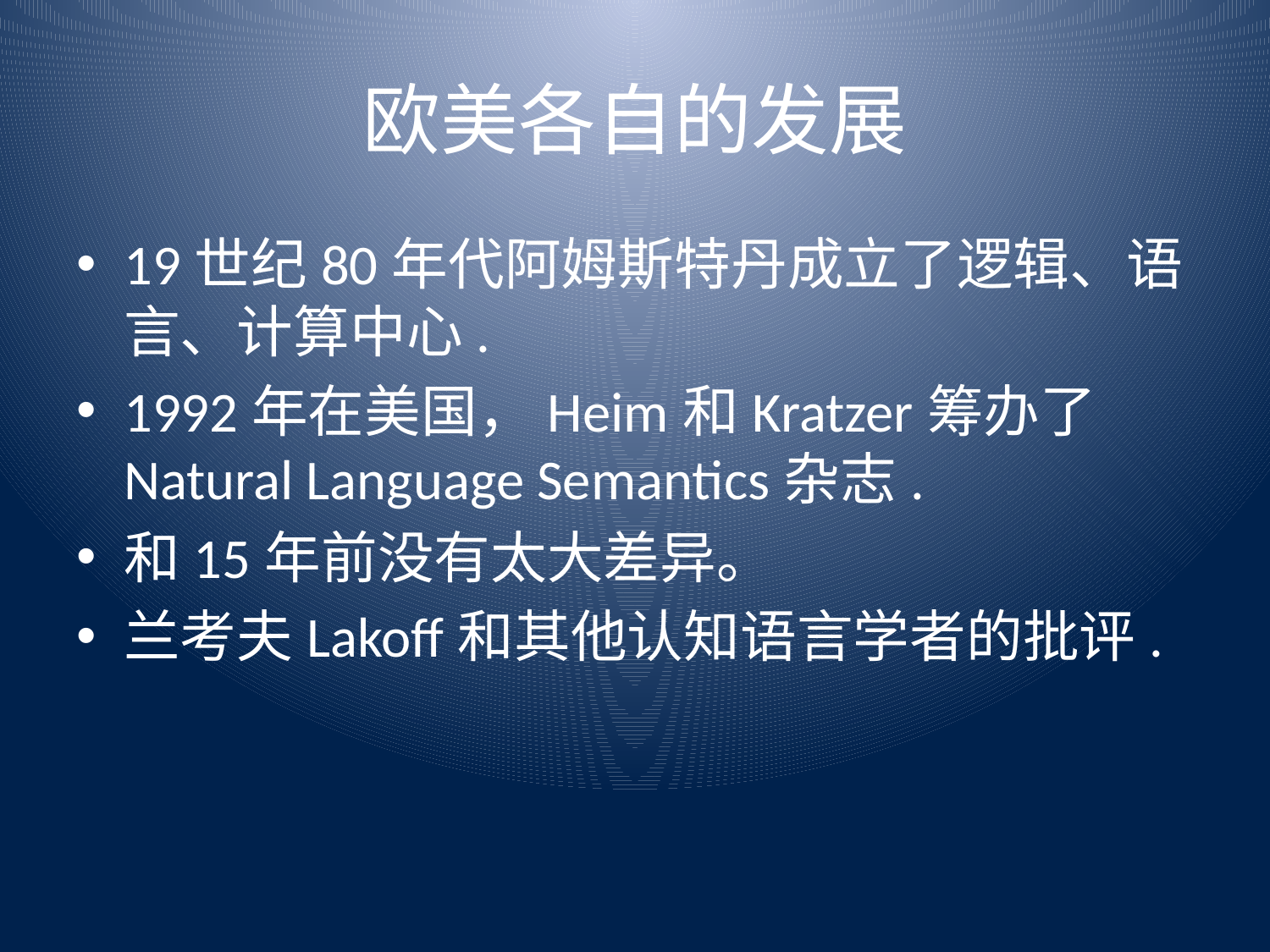

# 欧美各自的发展
19世纪80年代阿姆斯特丹成立了逻辑、语言、计算中心.
1992年在美国，Heim和Kratzer筹办了Natural Language Semantics杂志.
和15年前没有太大差异。
兰考夫Lakoff和其他认知语言学者的批评.